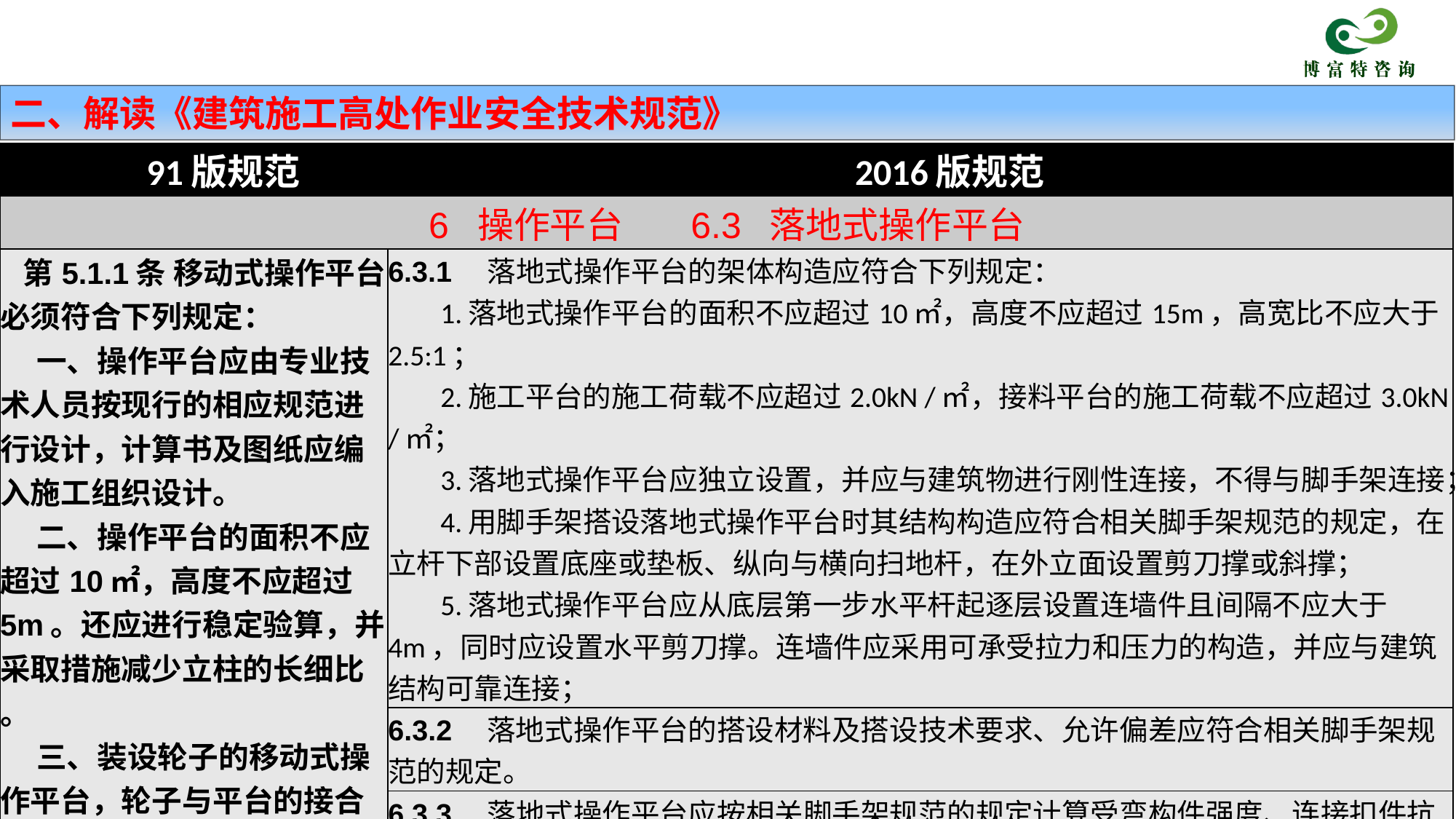

二、解读《建筑施工高处作业安全技术规范》
| 91版规范 |  | 2016版规范 |
| --- | --- | --- |
| 6 操作平台 6.3 落地式操作平台 |  |  |
| 第5.1.1条 移动式操作平台，必须符合下列规定： 一、操作平台应由专业技术人员按现行的相应规范进行设计，计算书及图纸应编入施工组织设计。 二、操作平台的面积不应超过10㎡，高度不应超过5m。还应进行稳定验算，并采取措施减少立柱的长细比 。 三、装设轮子的移动式操作平台，轮子与平台的接合处应牢固可靠，立柱底端离地面不得超过80mm。 | 6.3.1　落地式操作平台的架体构造应符合下列规定： 1.落地式操作平台的面积不应超过10㎡，高度不应超过15m，高宽比不应大于2.5:1； 2.施工平台的施工荷载不应超过2.0kN /㎡，接料平台的施工荷载不应超过3.0kN /㎡； 3.落地式操作平台应独立设置，并应与建筑物进行刚性连接，不得与脚手架连接； 4.用脚手架搭设落地式操作平台时其结构构造应符合相关脚手架规范的规定，在立杆下部设置底座或垫板、纵向与横向扫地杆，在外立面设置剪刀撑或斜撑； 5.落地式操作平台应从底层第一步水平杆起逐层设置连墙件且间隔不应大于4m，同时应设置水平剪刀撑。连墙件应采用可承受拉力和压力的构造，并应与建筑结构可靠连接； |  |
|  | 6.3.2　落地式操作平台的搭设材料及搭设技术要求、允许偏差应符合相关脚手架规范的规定。 |  |
|  | 6.3.3　落地式操作平台应按相关脚手架规范的规定计算受弯构件强度、连接扣件抗滑承载力、立杆稳定性、连墙杆件强度与稳定性及连接强度、立杆地基承载力等。 |  |